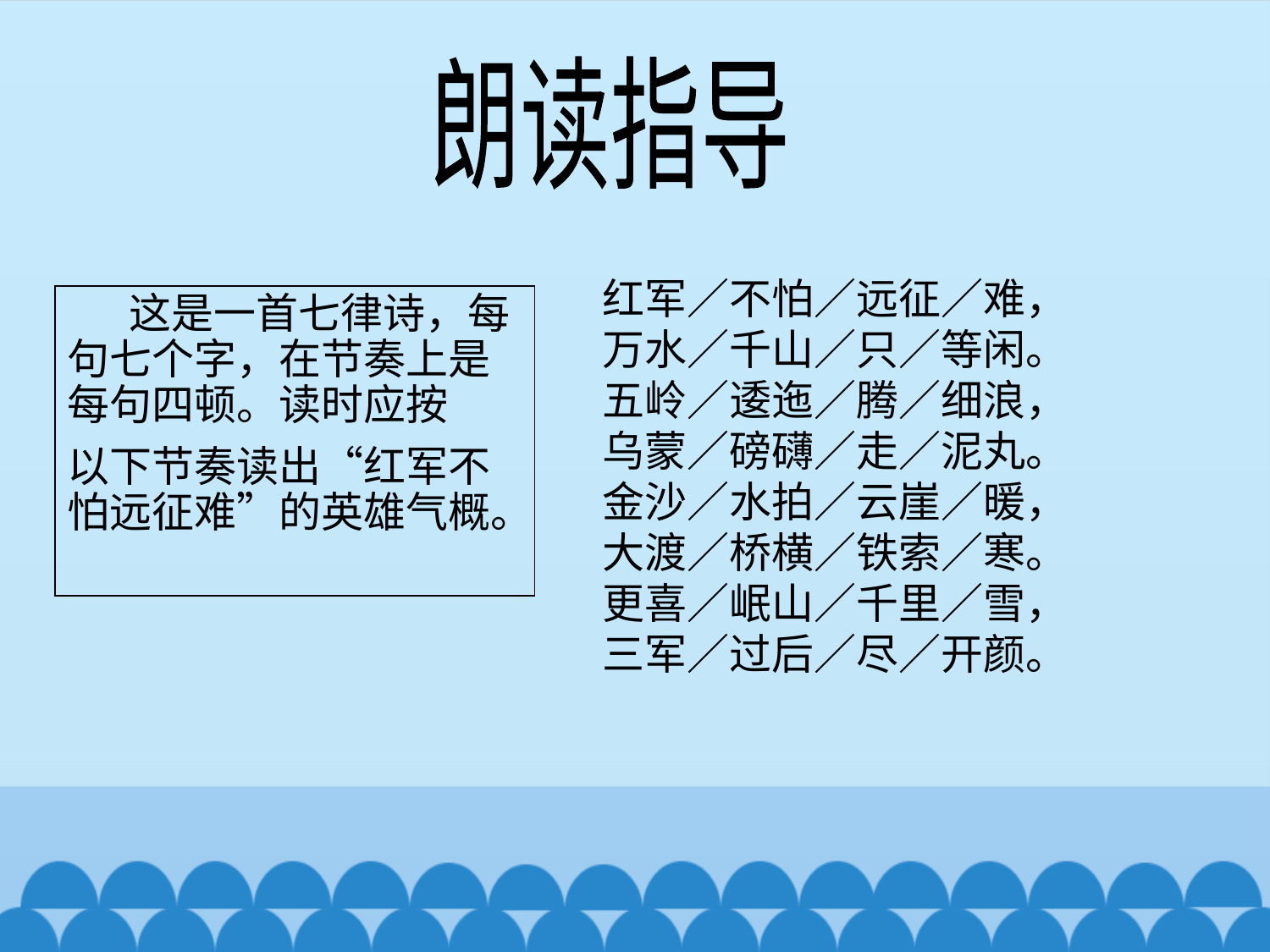

朗读指导
红军／不怕／远征／难，
万水／千山／只／等闲。
五岭／逶迤／腾／细浪，
乌蒙／磅礴／走／泥丸。
金沙／水拍／云崖／暖，
大渡／桥横／铁索／寒。
更喜／岷山／千里／雪，
三军／过后／尽／开颜。
　  这是一首七律诗，每句七个字，在节奏上是每句四顿。读时应按
以下节奏读出“红军不怕远征难”的英雄气概。